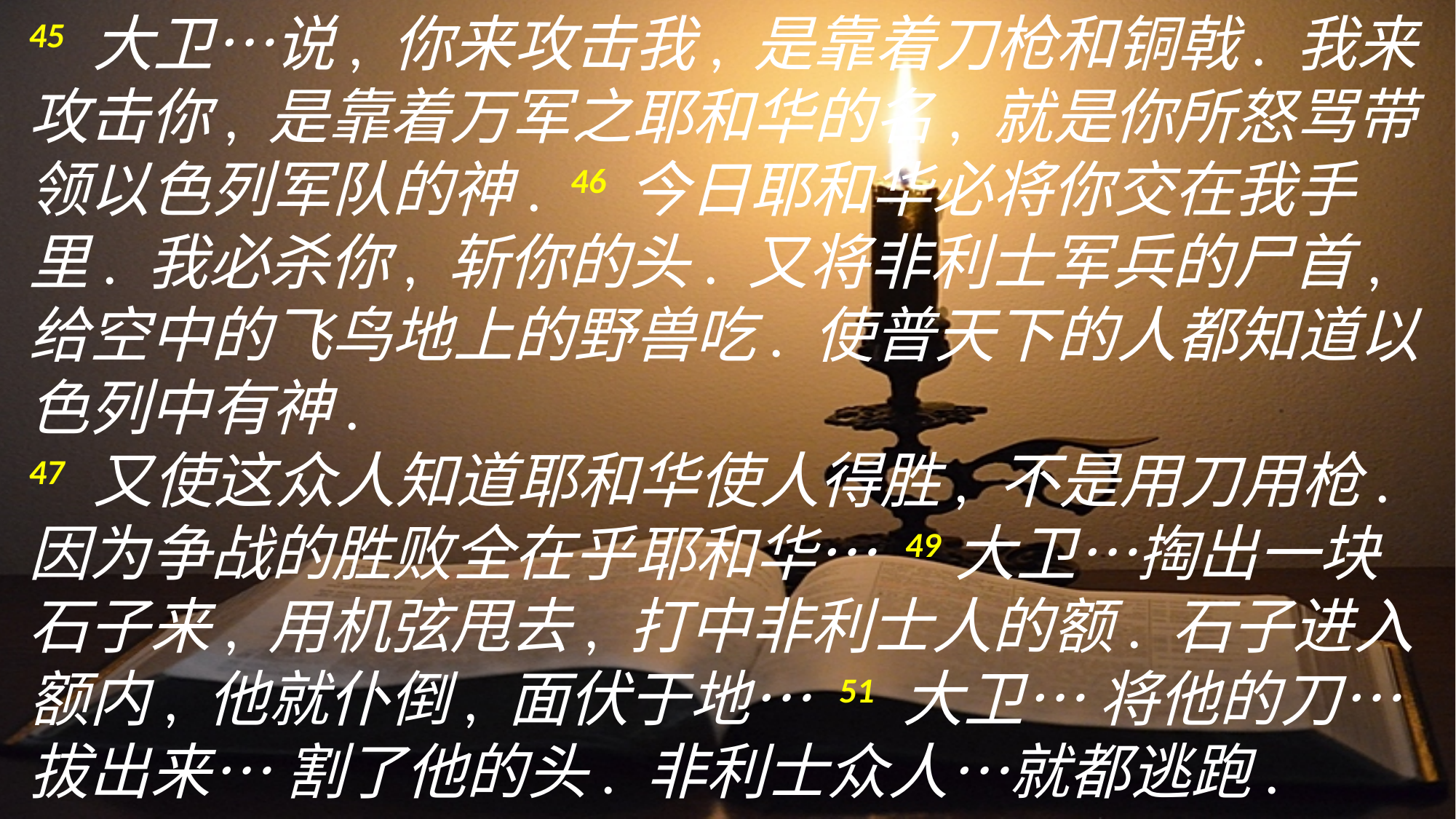

45 大卫…说, 你来攻击我, 是靠着刀枪和铜戟. 我来攻击你, 是靠着万军之耶和华的名, 就是你所怒骂带领以色列军队的神.  46 今日耶和华必将你交在我手里. 我必杀你, 斩你的头. 又将非利士军兵的尸首, 给空中的飞鸟地上的野兽吃. 使普天下的人都知道以色列中有神.
47 又使这众人知道耶和华使人得胜, 不是用刀用枪. 因为争战的胜败全在乎耶和华… 49大卫…掏出一块石子来, 用机弦甩去, 打中非利士人的额. 石子进入额内, 他就仆倒, 面伏于地… 51 大卫… 将他的刀…拔出来… 割了他的头. 非利士众人…就都逃跑.